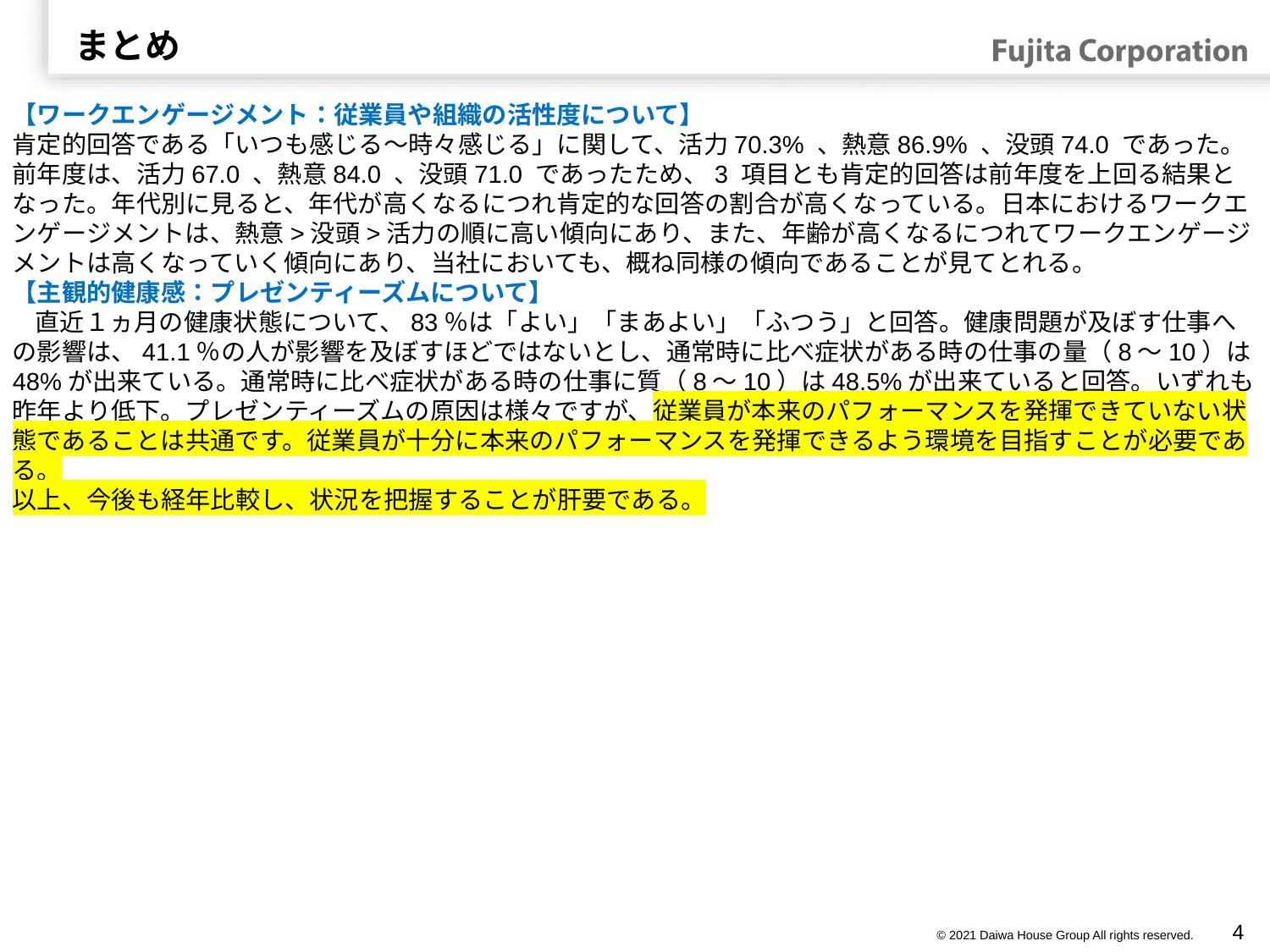

# まとめ
【ワークエンゲージメント：従業員や組織の活性度について】
肯定的回答である「いつも感じる～時々感じる」に関して、活力70.3% 、熱意86.9% 、没頭74.0 であった。前年度は、活力67.0 、熱意84.0 、没頭71.0 であったため、3 項目とも肯定的回答は前年度を上回る結果となった。年代別に見ると、年代が高くなるにつれ肯定的な回答の割合が高くなっている。日本におけるワークエンゲージメントは、熱意>没頭>活力の順に高い傾向にあり、また、年齢が高くなるにつれてワークエンゲージメントは高くなっていく傾向にあり、当社においても、概ね同様の傾向であることが見てとれる。
【主観的健康感：プレゼンティーズムについて】
　直近１ヵ月の健康状態について、83％は「よい」「まあよい」「ふつう」と回答。健康問題が及ぼす仕事への影響は、41.1％の人が影響を及ぼすほどではないとし、通常時に比べ症状がある時の仕事の量（8～10）は48%が出来ている。通常時に比べ症状がある時の仕事に質（8～10）は48.5%が出来ていると回答。いずれも昨年より低下。プレゼンティーズムの原因は様々ですが、従業員が本来のパフォーマンスを発揮できていない状態であることは共通です。従業員が十分に本来のパフォーマンスを発揮できるよう環境を目指すことが必要である。
以上、今後も経年比較し、状況を把握することが肝要である。
© 2021 Daiwa House Group All rights reserved.
4